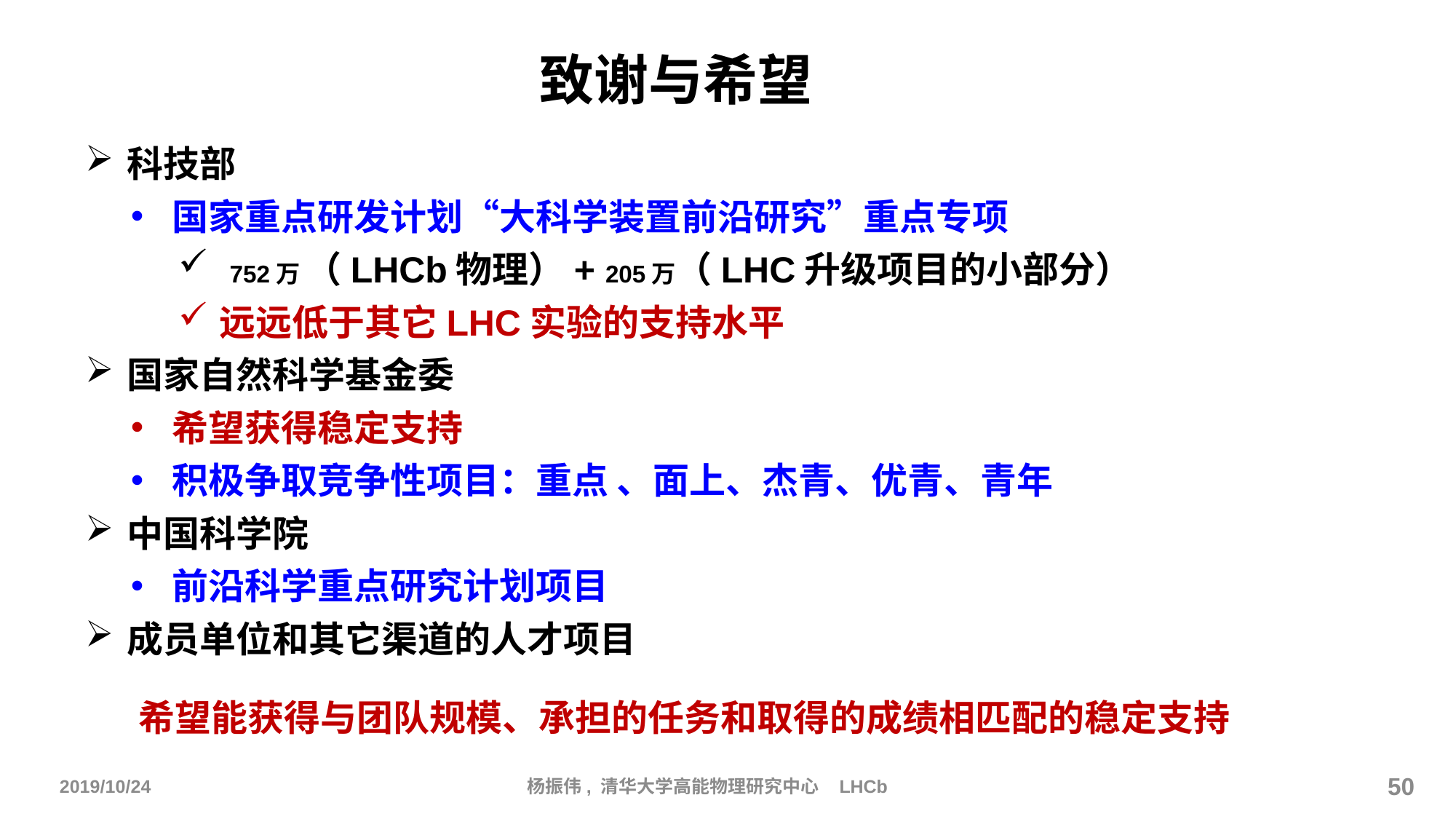

# 致谢与希望
科技部
国家重点研发计划“大科学装置前沿研究”重点专项
 752万 （LHCb物理）+ 205万（LHC升级项目的小部分）
远远低于其它LHC实验的支持水平
国家自然科学基金委
希望获得稳定支持
积极争取竞争性项目：重点 、面上、杰青、优青、青年
中国科学院
前沿科学重点研究计划项目
成员单位和其它渠道的人才项目
希望能获得与团队规模、承担的任务和取得的成绩相匹配的稳定支持
50
杨振伟, 清华大学高能物理研究中心   LHCb
2019/10/24